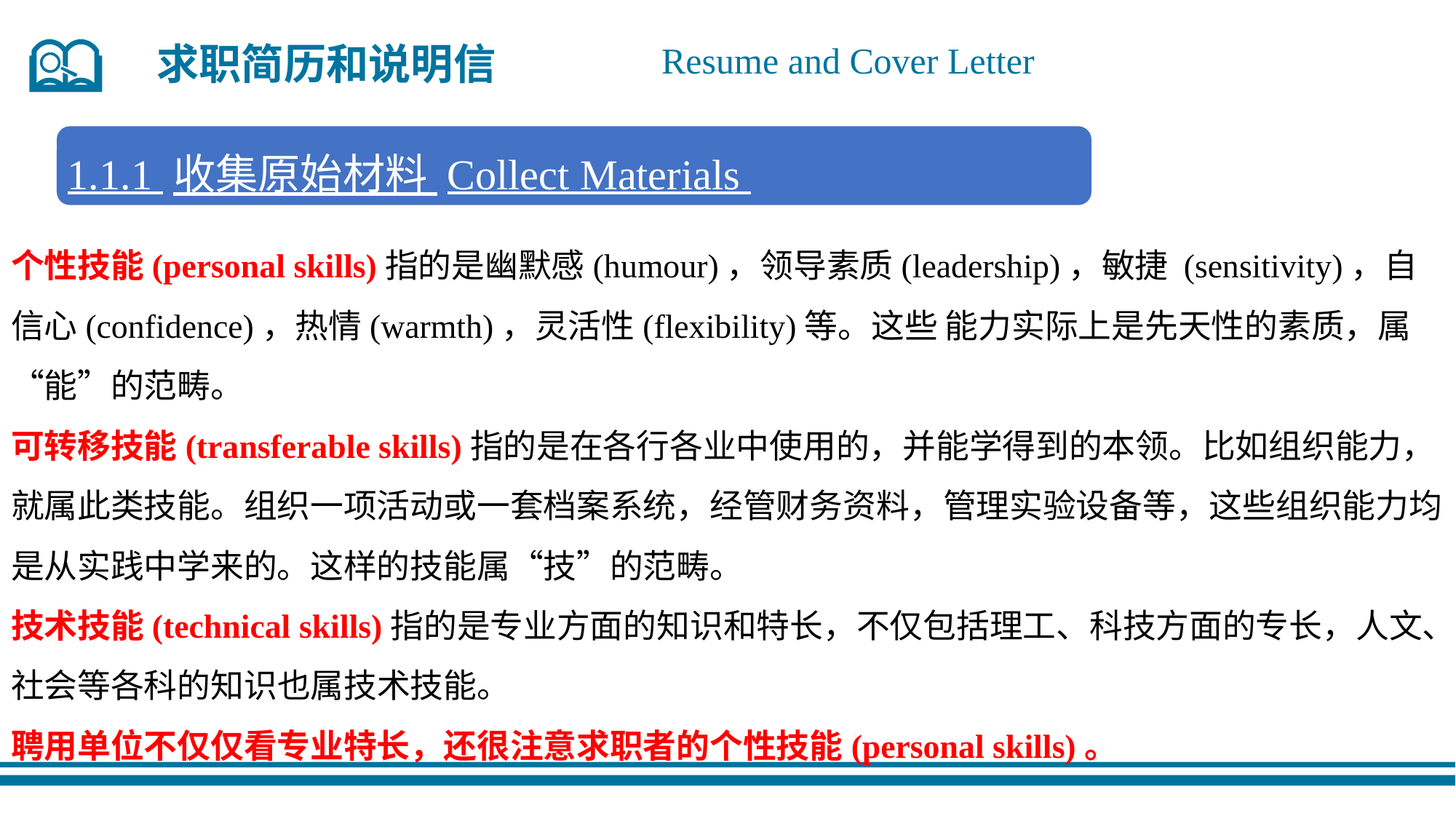

求职简历和说明信
Resume and Cover Letter

1.1.1 收集原始材料 Collect Materials
个性技能(personal skills)指的是幽默感(humour)，领导素质(leadership)，敏捷 (sensitivity)，自信心(confidence)，热情(warmth)，灵活性(flexibility)等。这些 能力实际上是先天性的素质，属“能”的范畴。
可转移技能(transferable skills)指的是在各行各业中使用的，并能学得到的本领。比如组织能力，就属此类技能。组织一项活动或一套档案系统，经管财务资料，管理实验设备等，这些组织能力均是从实践中学来的。这样的技能属“技”的范畴。
技术技能(technical skills)指的是专业方面的知识和特长，不仅包括理工、科技方面的专长，人文、社会等各科的知识也属技术技能。
聘用单位不仅仅看专业特长，还很注意求职者的个性技能(personal skills)。